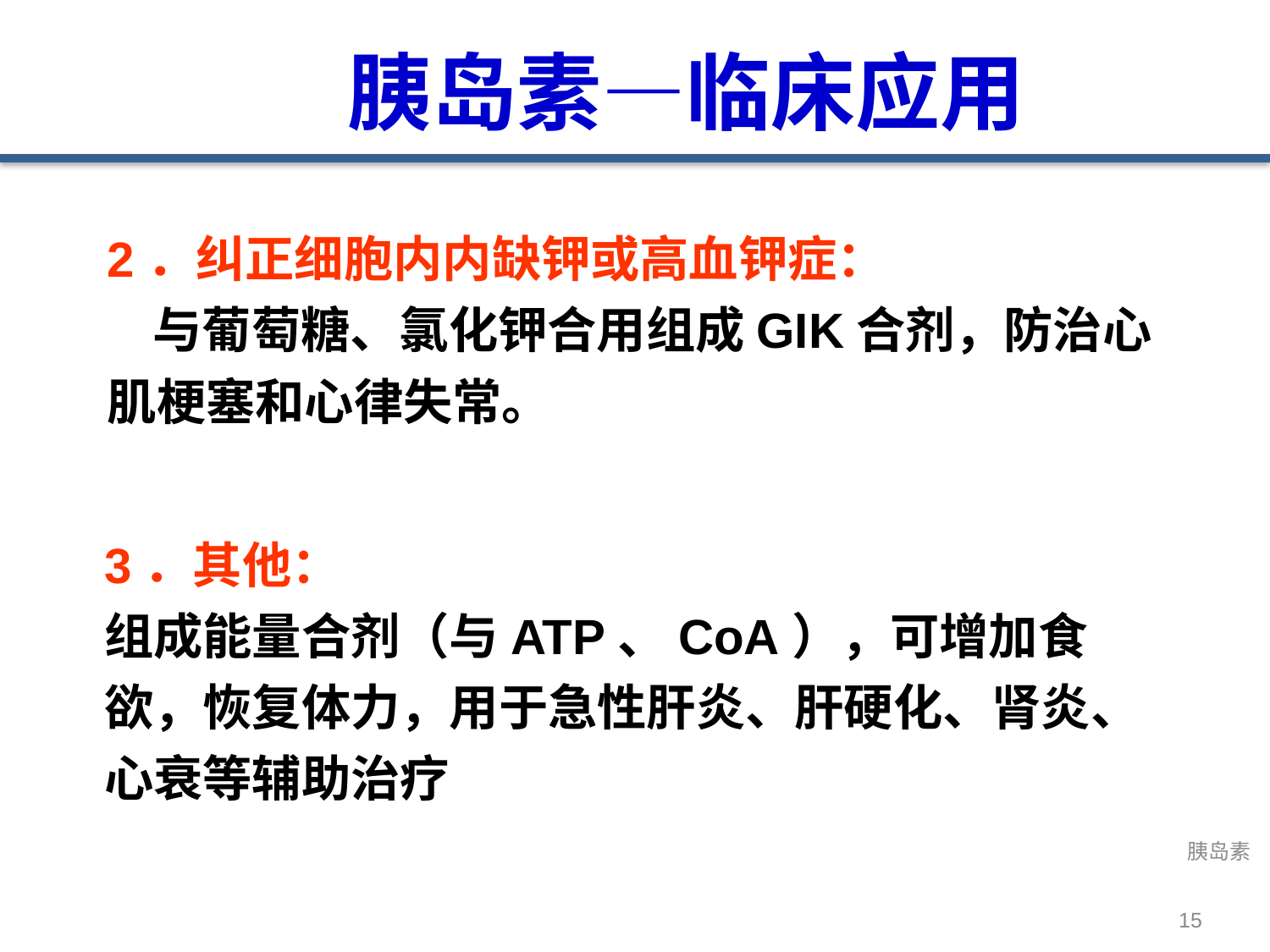

# 胰岛素—临床应用
2．纠正细胞内内缺钾或高血钾症：
   与葡萄糖、氯化钾合用组成GIK合剂，防治心肌梗塞和心律失常。

3．其他：
组成能量合剂（与ATP、CoA），可增加食欲，恢复体力，用于急性肝炎、肝硬化、肾炎、心衰等辅助治疗